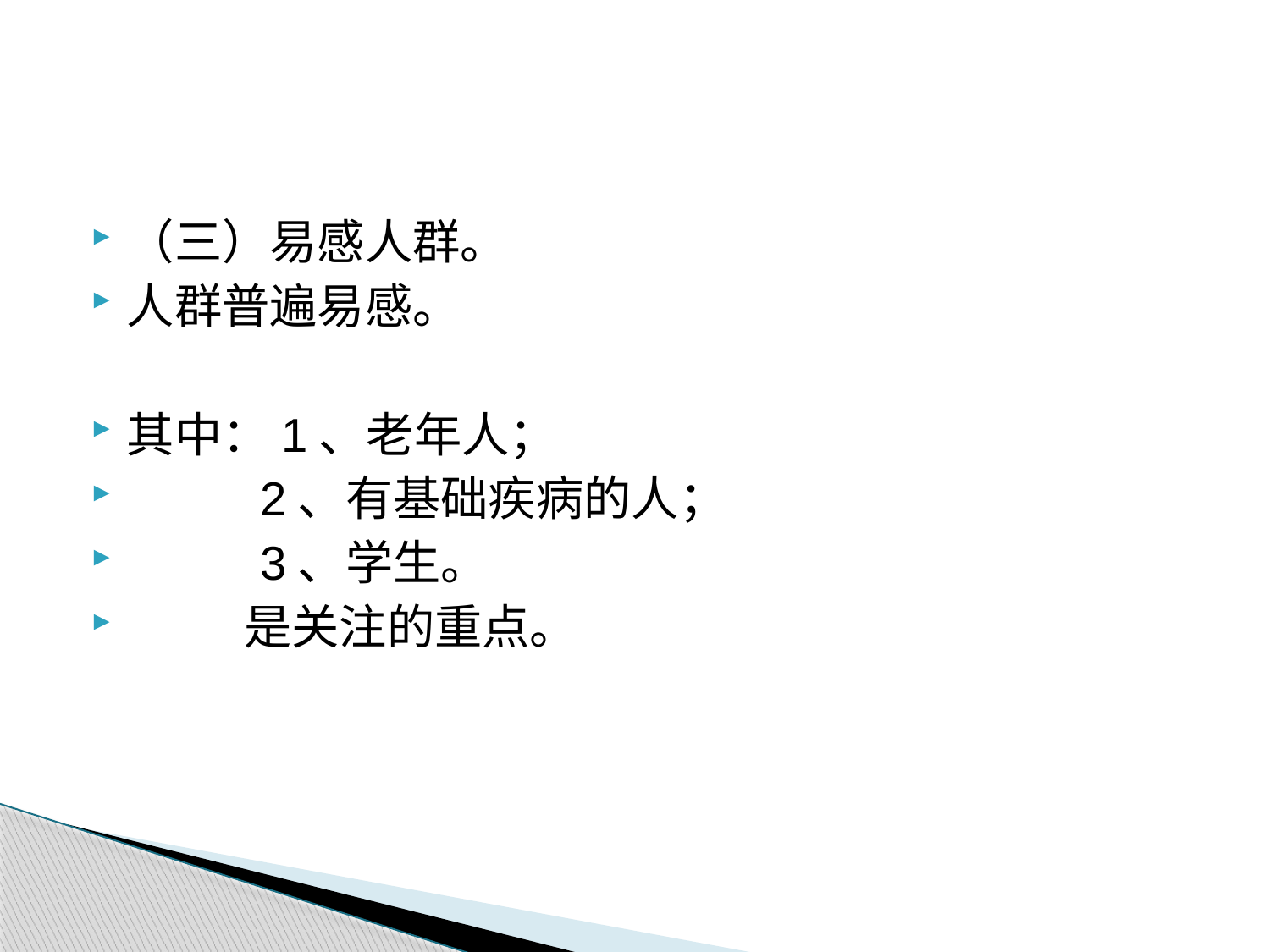

#
（三）易感人群。
人群普遍易感。

其中：1、老年人；
          2、有基础疾病的人；
          3、学生。
          是关注的重点。